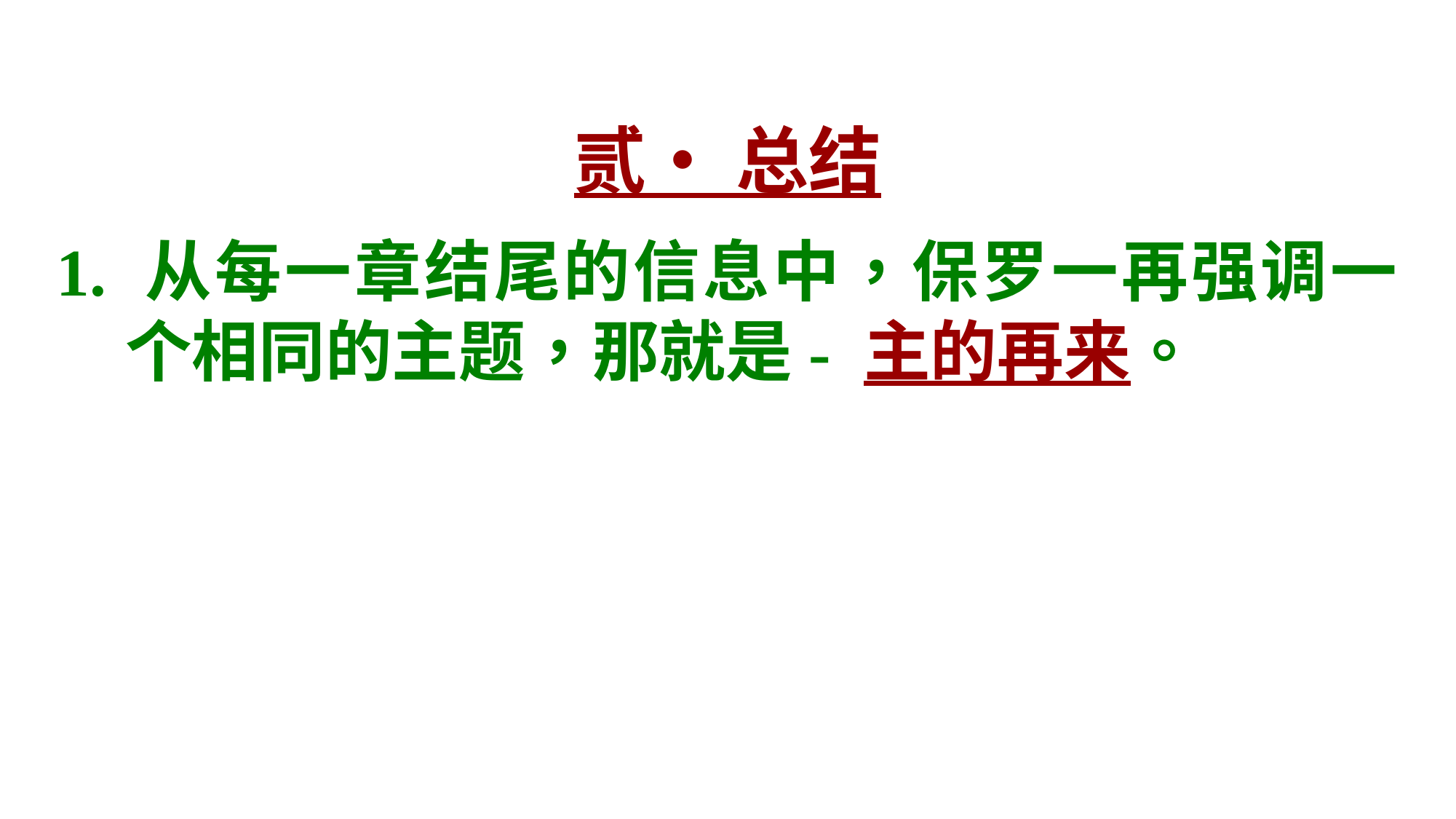

贰‧ 总结
1. 从每一章结尾的信息中，保罗一再强调一个相同的主题，那就是- 主的再来。